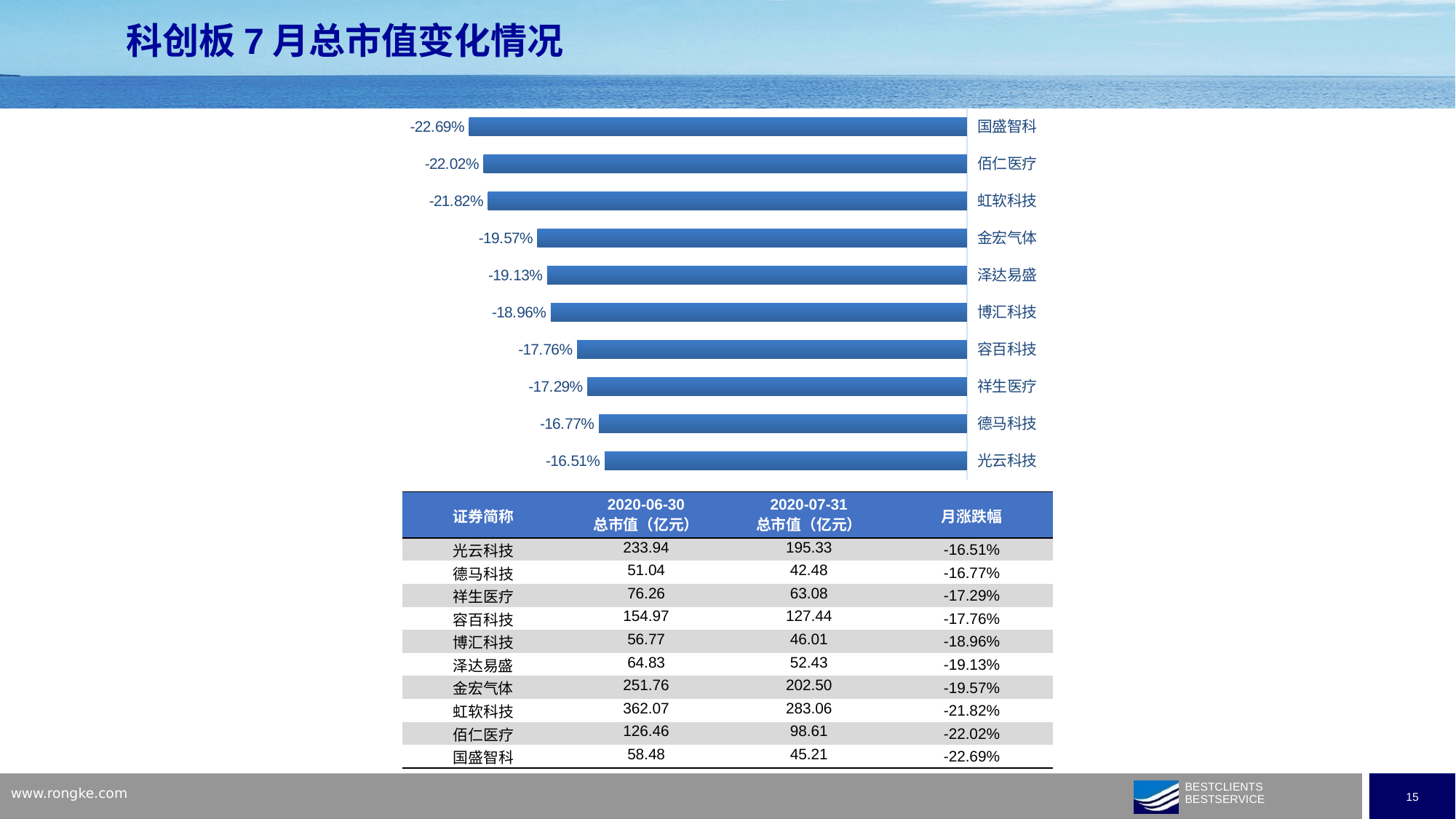

科创板7月总市值变化情况

### Chart

| Category |  |
|---|---|
| 光云科技 | -0.16506684950291395 |
| 德马科技 | -0.16770185118422498 |
| 祥生医疗 | -0.17287317738382457 |
| 容百科技 | -0.1776319313014486 |
| 博汇科技 | -0.18959479739869933 |
| 泽达易盛 | -0.19128186617056786 |
| 金宏气体 | -0.19565214800809516 |
| 虹软科技 | -0.21821036106750402 |
| 佰仁医疗 | -0.22022318378501482 |
| 国盛智科 | -0.22686230248306993 |
| 证券简称 | 2020-06-30 总市值（亿元） | 2020-07-31 总市值（亿元） | 月涨跌幅 |
| --- | --- | --- | --- |
| 光云科技 | 233.94 | 195.33 | -16.51% |
| 德马科技 | 51.04 | 42.48 | -16.77% |
| 祥生医疗 | 76.26 | 63.08 | -17.29% |
| 容百科技 | 154.97 | 127.44 | -17.76% |
| 博汇科技 | 56.77 | 46.01 | -18.96% |
| 泽达易盛 | 64.83 | 52.43 | -19.13% |
| 金宏气体 | 251.76 | 202.50 | -19.57% |
| 虹软科技 | 362.07 | 283.06 | -21.82% |
| 佰仁医疗 | 126.46 | 98.61 | -22.02% |
| 国盛智科 | 58.48 | 45.21 | -22.69% |